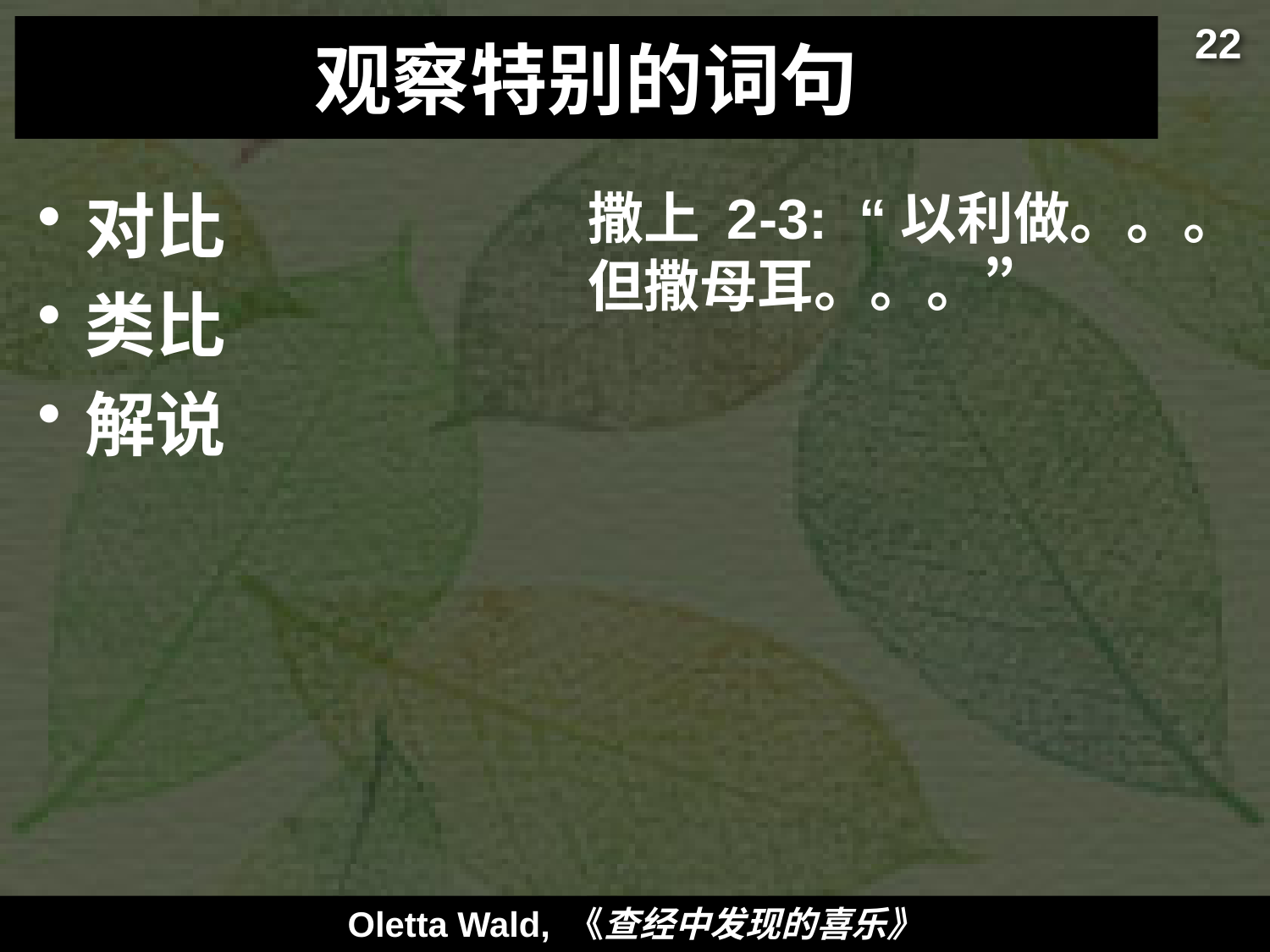

22
# 观察特别的词句
对比
类比
解说
撒上 2-3:  “以利做。。。但撒母耳。。。”
Oletta Wald, 《查经中发现的喜乐》